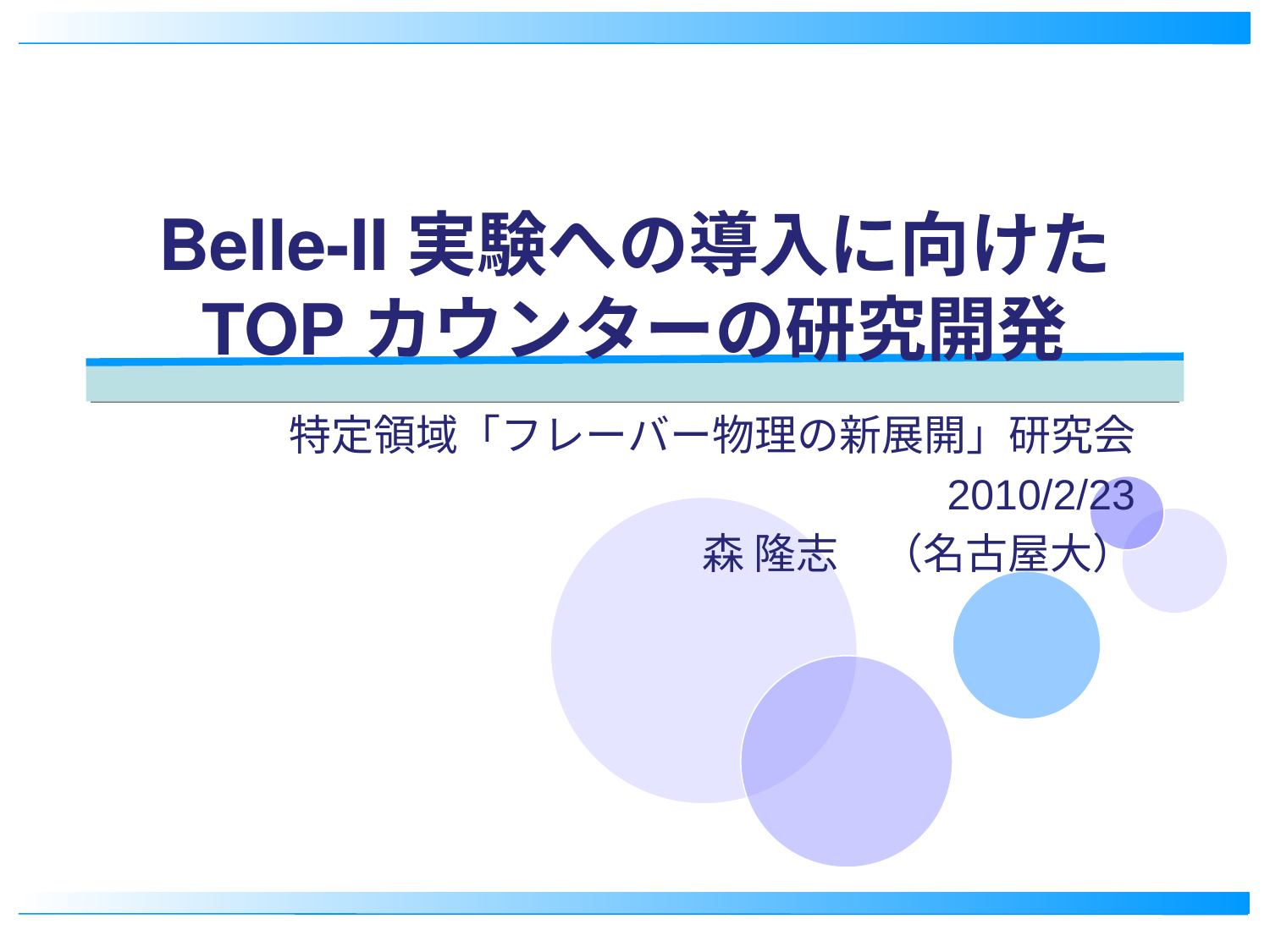

# Belle-II実験への導入に向けた TOPカウンターの研究開発
特定領域「フレーバー物理の新展開」研究会
2010/2/23
森 隆志　（名古屋大）